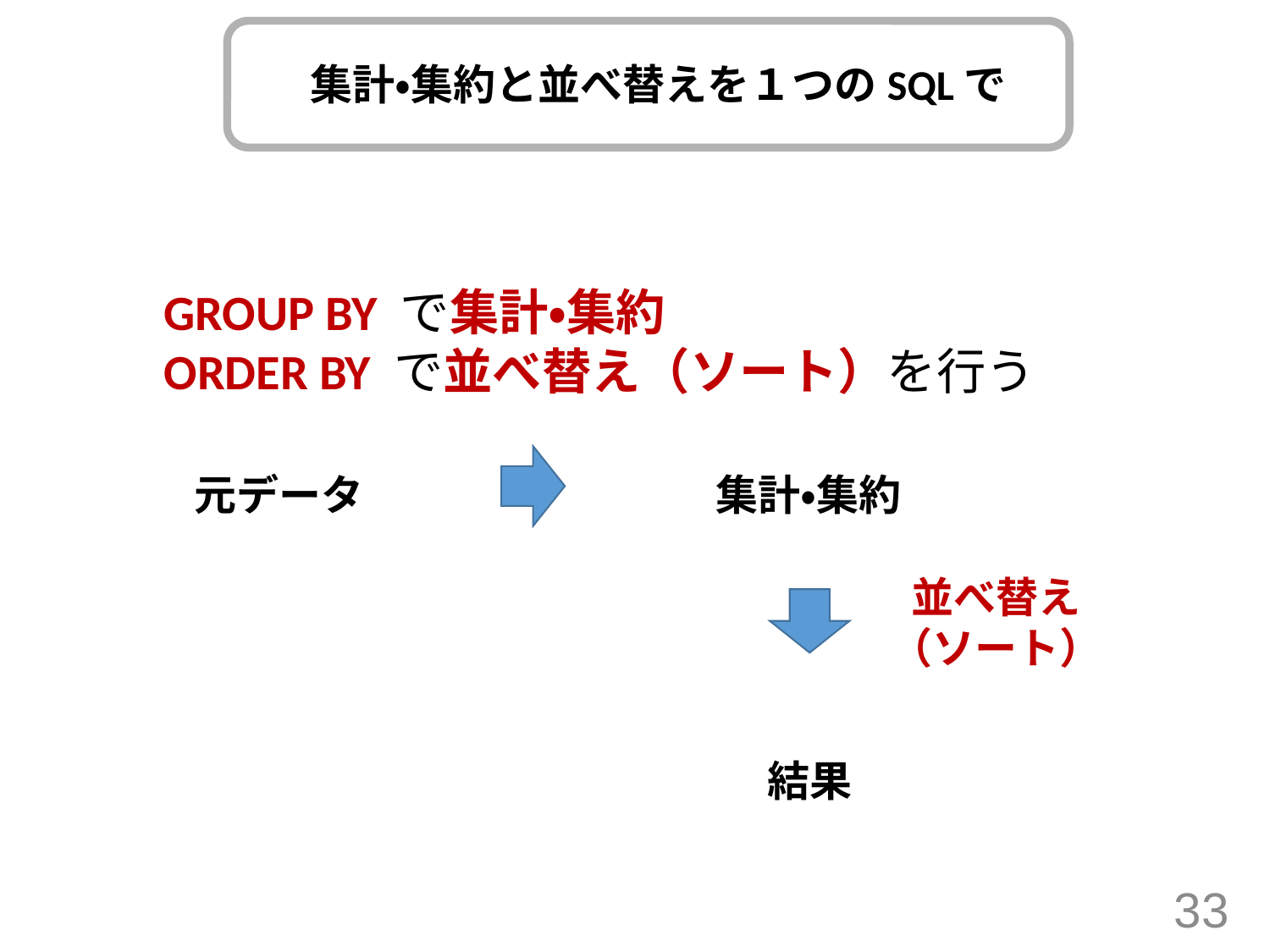

集計・集約と並べ替えを１つのSQLで
GROUP BY で集計・集約
ORDER BY で並べ替え（ソート）を行う

集計・集約
元データ
並べ替え
（ソート）

結果
33